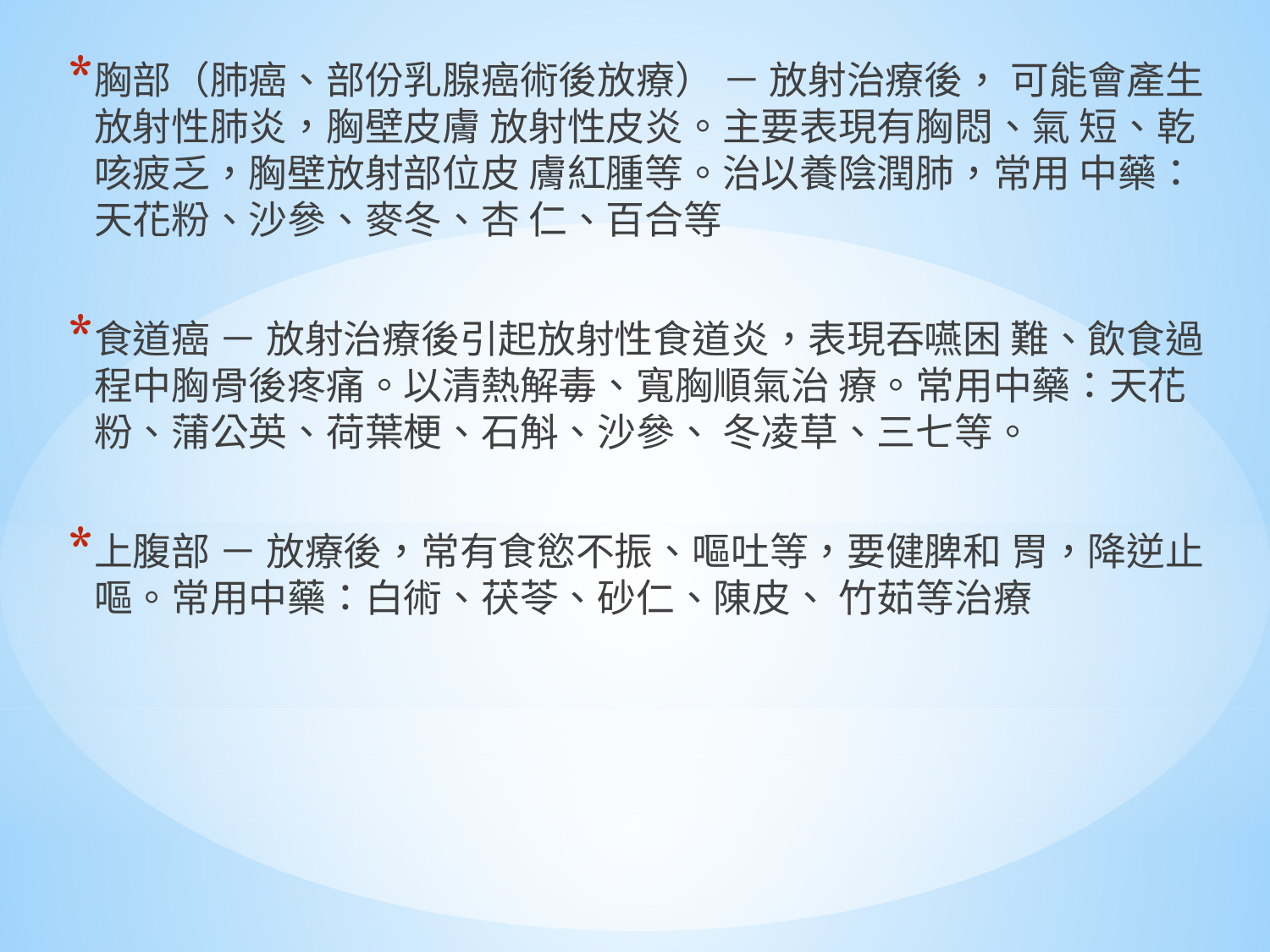

胸部（肺癌、部份乳腺癌術後放療） － 放射治療後， 可能會產生放射性肺炎，胸壁皮膚 放射性皮炎。主要表現有胸悶、氣 短、乾咳疲乏，胸壁放射部位皮 膚紅腫等。治以養陰潤肺，常用 中藥：天花粉、沙參、麥冬、杏 仁、百合等

食道癌 － 放射治療後引起放射性食道炎，表現吞嚥困 難、飲食過程中胸骨後疼痛。以清熱解毒、寬胸順氣治 療。常用中藥：天花粉、蒲公英、荷葉梗、石斛、沙參、 冬凌草、三七等。

上腹部 － 放療後，常有食慾不振、嘔吐等，要健脾和 胃，降逆止嘔。常用中藥：白術、茯苓、砂仁、陳皮、 竹茹等治療
#